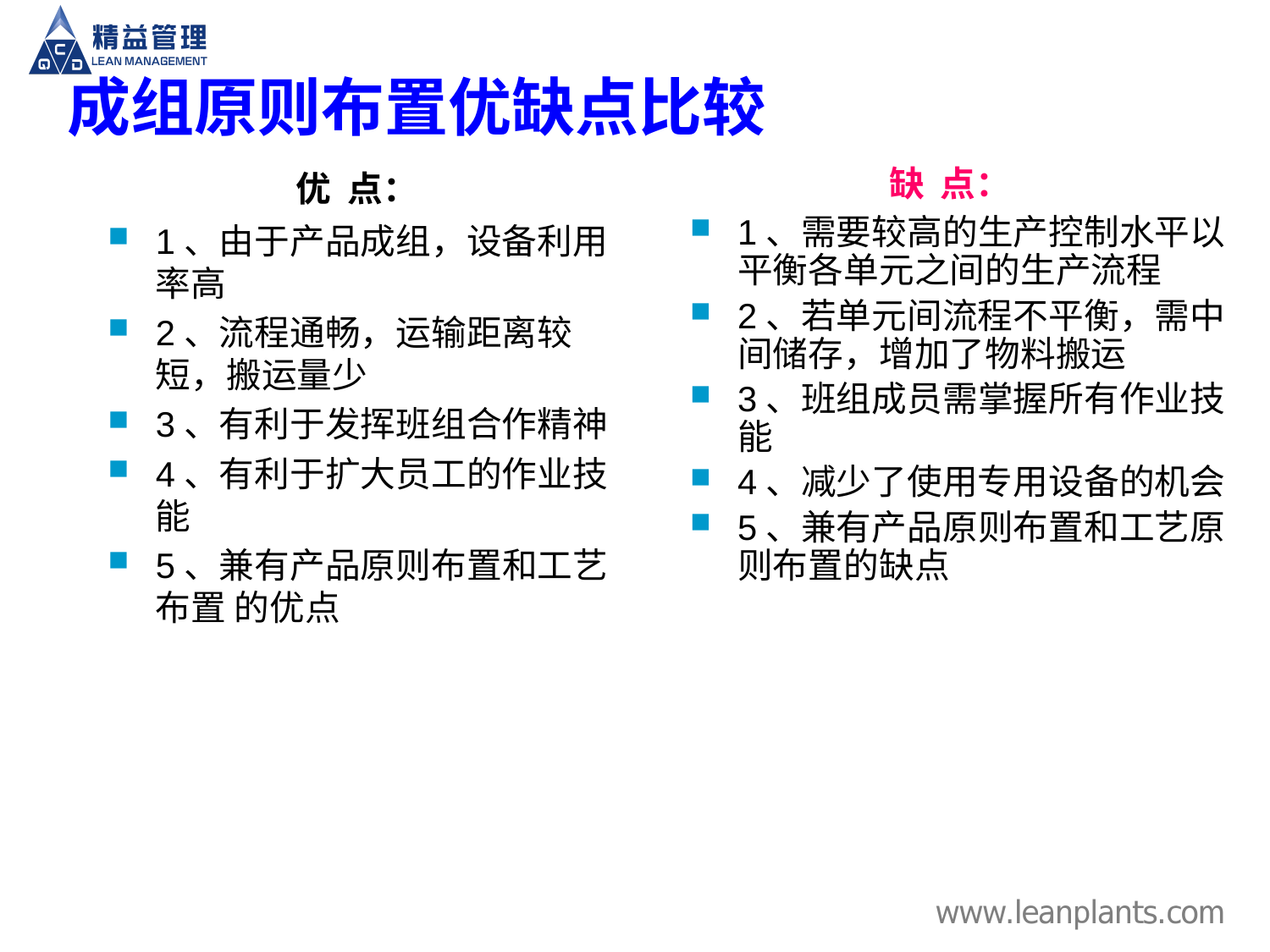

# 成组原则布置优缺点比较
                优  点：
1、由于产品成组，设备利用率高
2、流程通畅，运输距离较短，搬运量少
3、有利于发挥班组合作精神
4、有利于扩大员工的作业技能
5、兼有产品原则布置和工艺布置 的优点
                 缺  点：
1、需要较高的生产控制水平以平衡各单元之间的生产流程
2、若单元间流程不平衡，需中间储存，增加了物料搬运
3、班组成员需掌握所有作业技能
4、减少了使用专用设备的机会
5、兼有产品原则布置和工艺原则布置的缺点